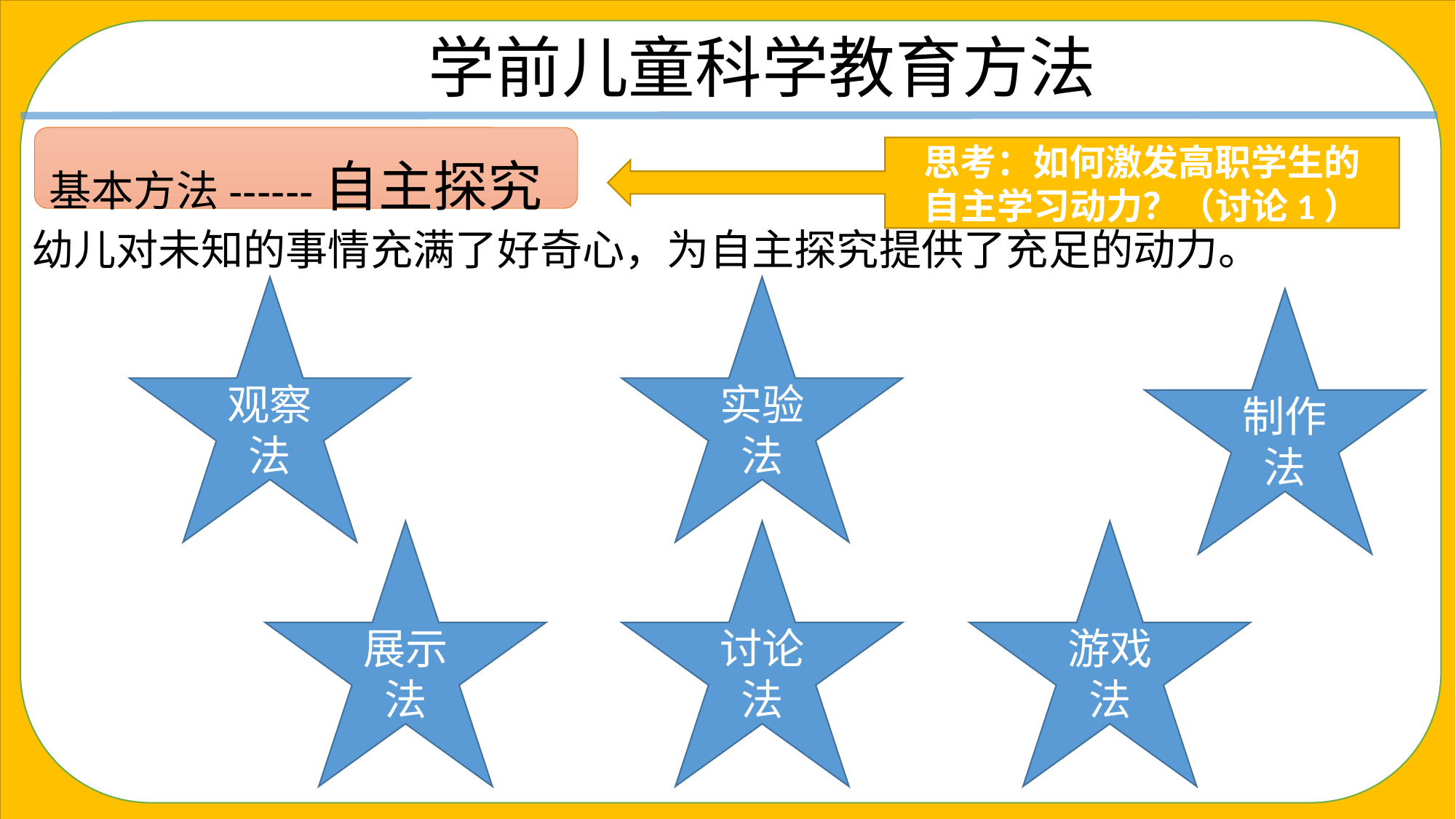

学前儿童科学教育方法

幼儿对未知的事情充满了好奇心，为自主探究提供了充足的动力。

基本方法------自主探究
思考：如何激发高职学生的
自主学习动力？（讨论1）
观察法
实验法
制作法
展示法
讨论法
游戏法